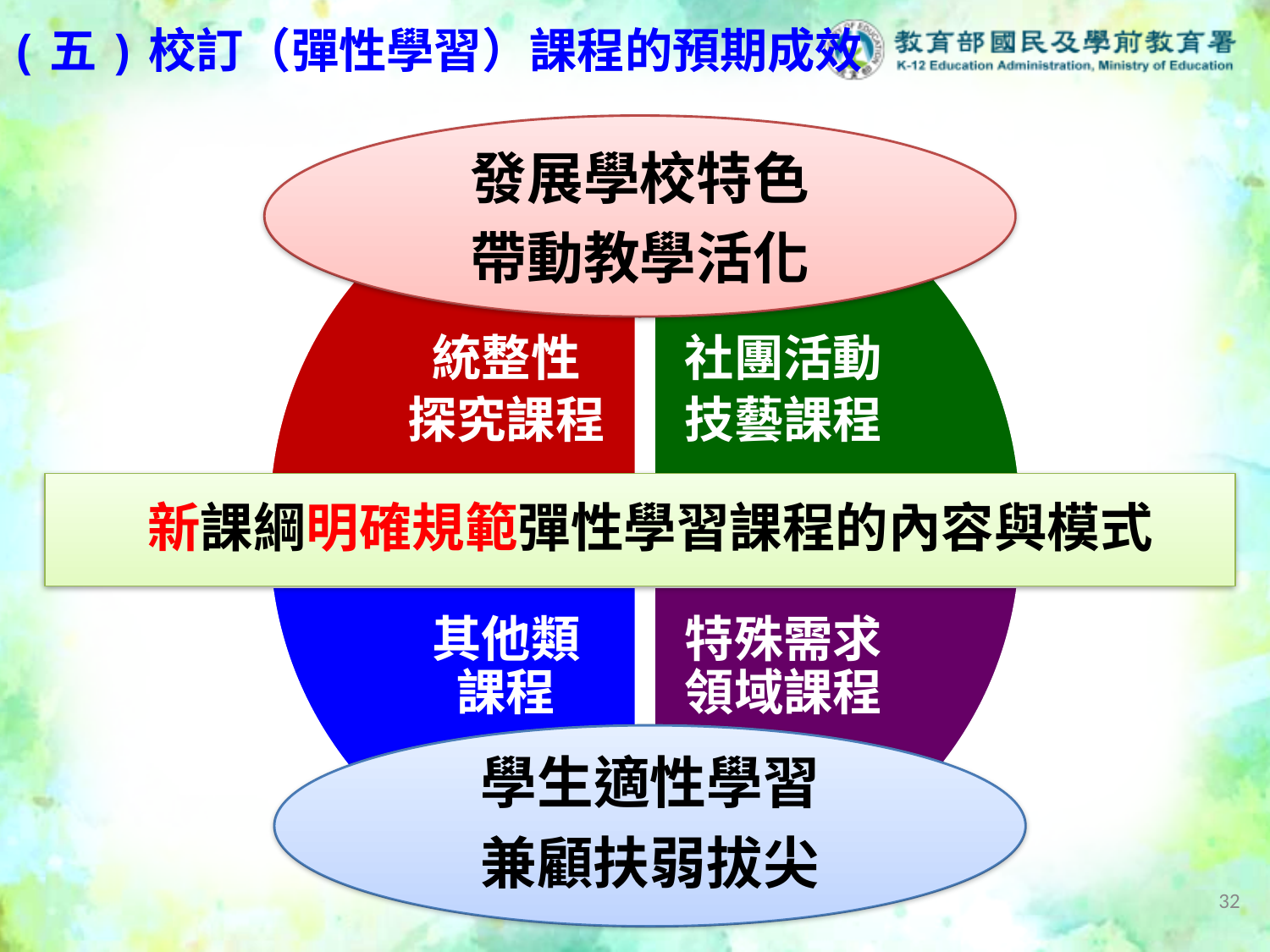

# (五)校訂（彈性學習）課程的預期成效
跨領域探究及自主學習
發展學校特色
帶動教學活化
統整性
探究課程
社團活動
技藝課程
新課綱明確規範彈性學習課程的內容與模式
彈性學習課程
其他類
課程
特殊需求領域課程
適性學習的發展
學生適性學習
兼顧扶弱拔尖
32